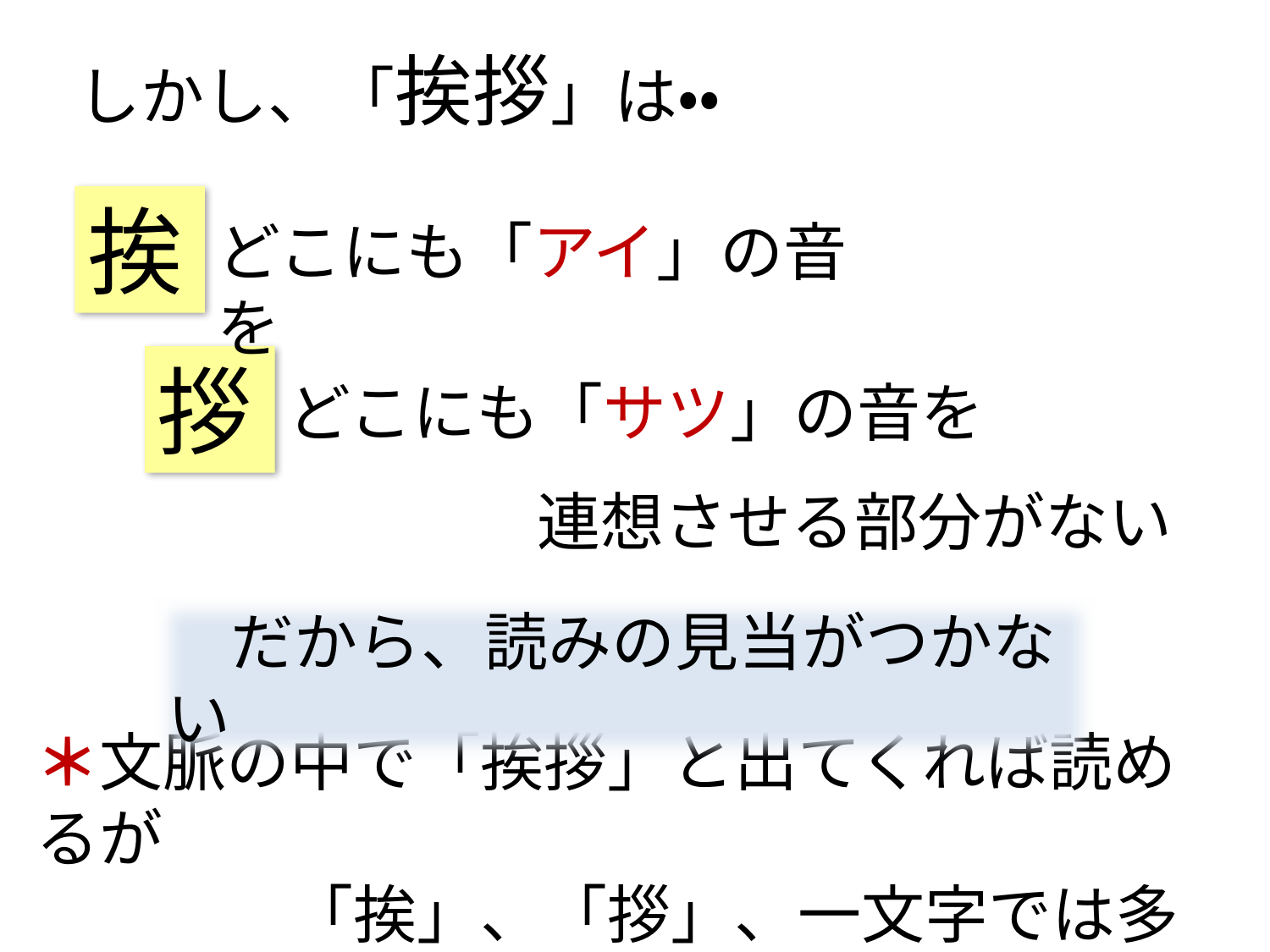

しかし、「挨拶」は・・
挨
どこにも「アイ」の音を
拶
どこにも「サツ」の音を
連想させる部分がない
　だから、読みの見当がつかない
＊文脈の中で「挨拶」と出てくれば読めるが
　　　　「挨」、「拶」、一文字では多分読めない